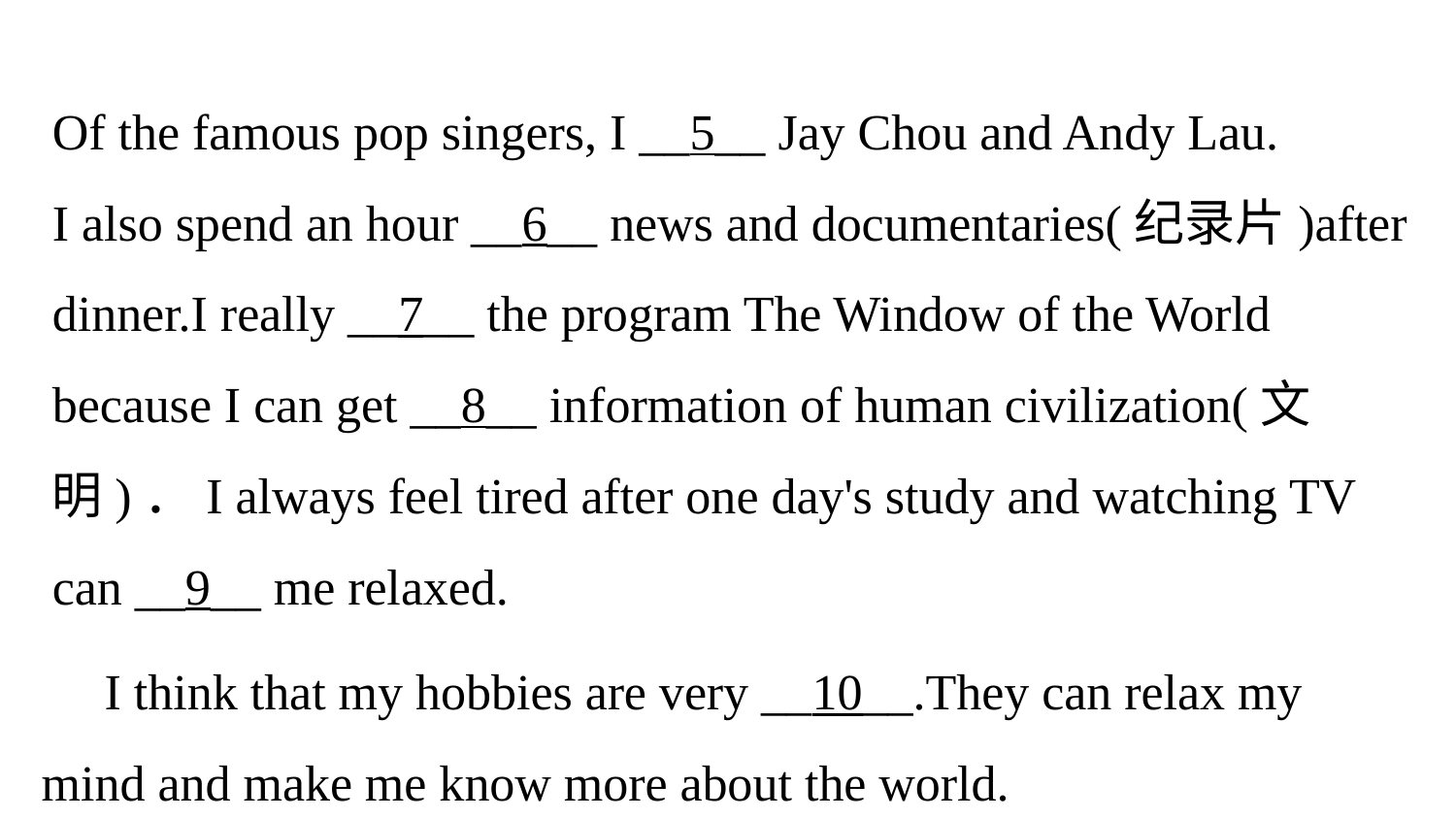

Of the famous pop singers, I __5__ Jay Chou and Andy Lau.
I also spend an hour __6__ news and documentaries(纪录片)after dinner.I really __7__ the program The Window of the World because I can get __8__ information of human civilization(文明)．I always feel tired after one day's study and watching TV can __9__ me relaxed.
     I think that my hobbies are very __10__.They can relax my mind and make me know more about the world.